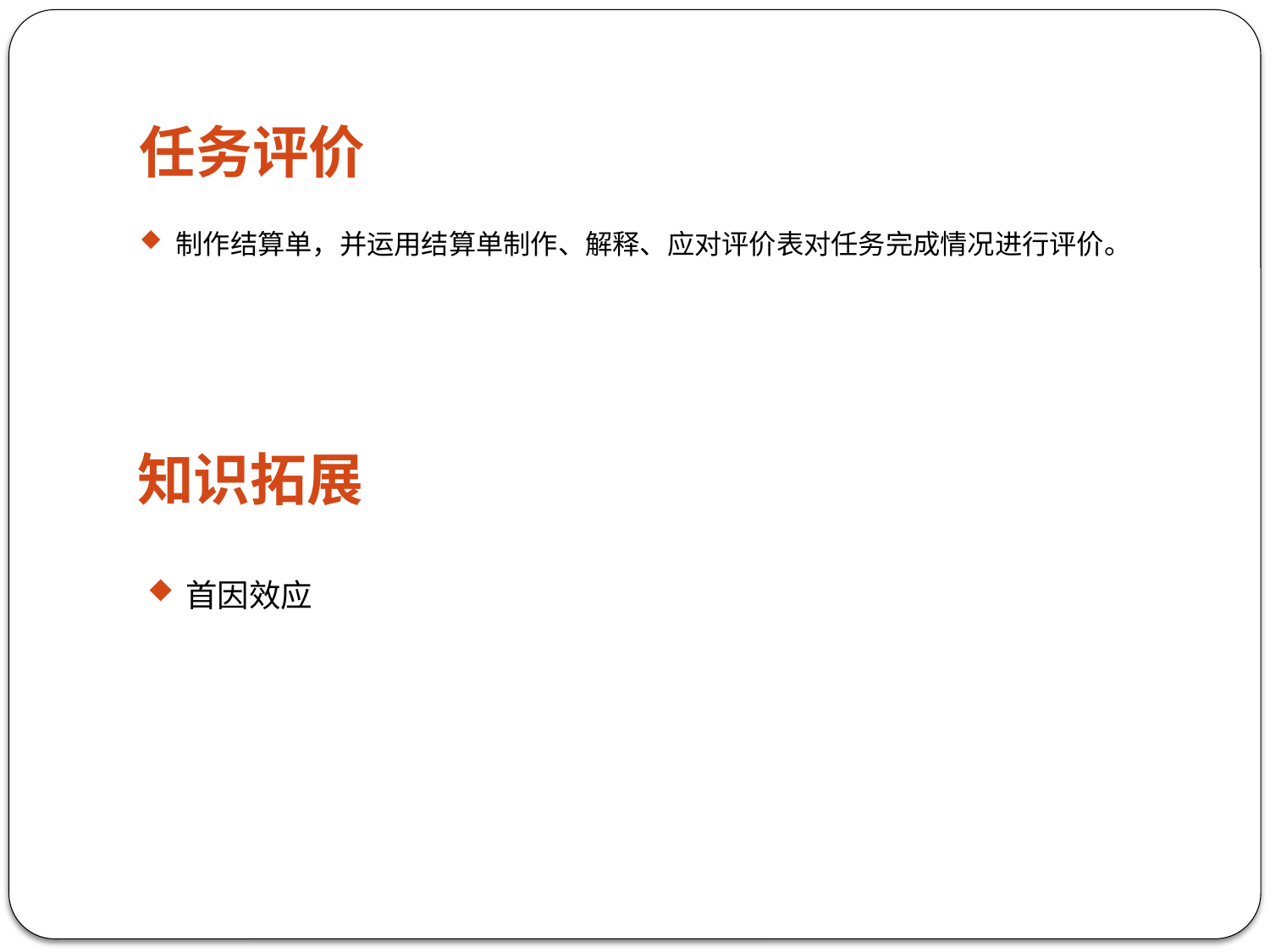

# 任务评价
制作结算单，并运用结算单制作、解释、应对评价表对任务完成情况进行评价。
知识拓展
首因效应